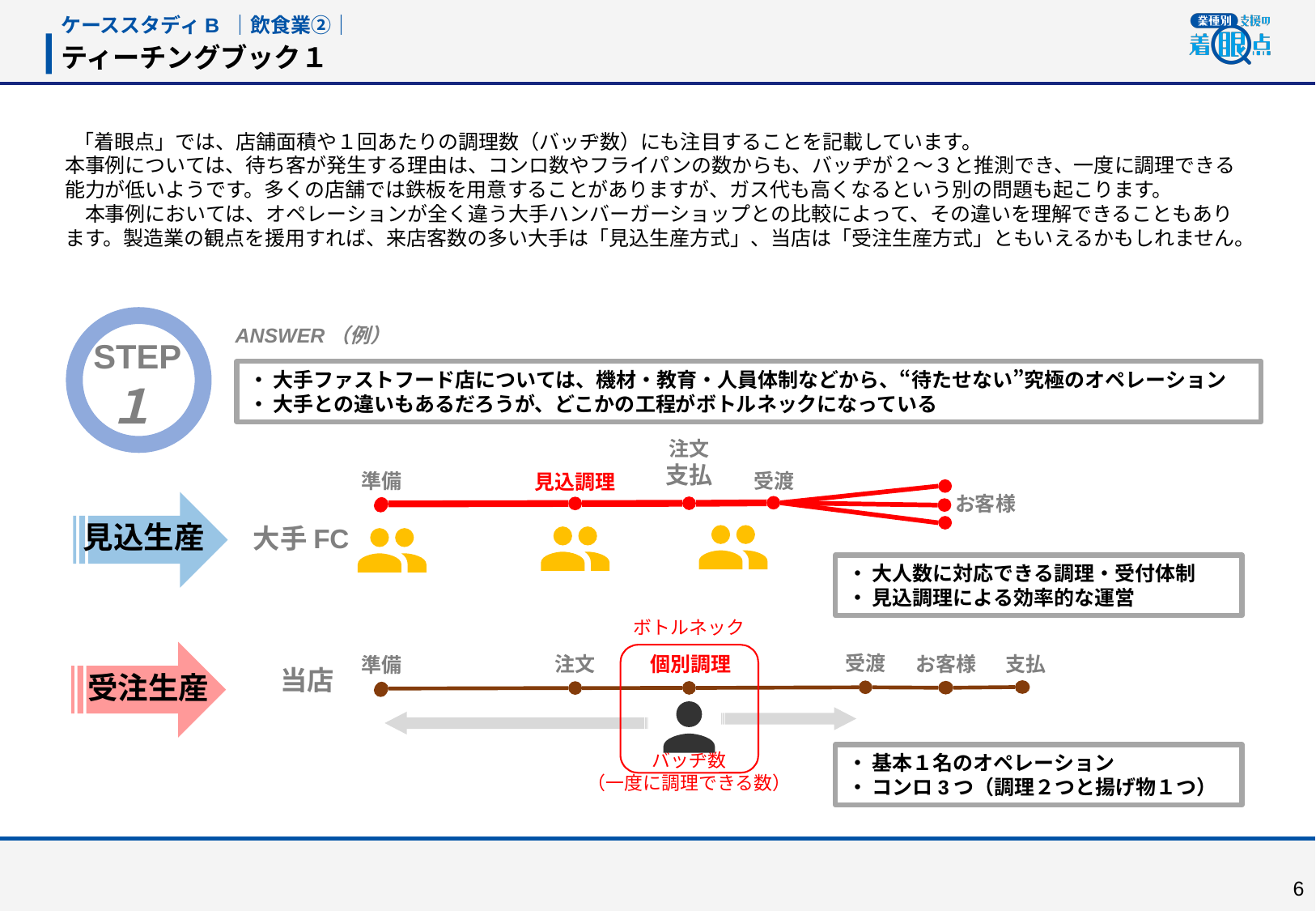

ケーススタディB ｜飲食業②｜
ティーチングブック１
 「着眼点」では、店舗面積や１回あたりの調理数（バッヂ数）にも注目することを記載しています。
本事例については、待ち客が発生する理由は、コンロ数やフライパンの数からも、バッヂが２～３と推測でき、一度に調理できる能力が低いようです。多くの店舗では鉄板を用意することがありますが、ガス代も高くなるという別の問題も起こります。
　本事例においては、オペレーションが全く違う大手ハンバーガーショップとの比較によって、その違いを理解できることもあります。製造業の観点を援用すれば、来店客数の多い大手は「見込生産方式」、当店は「受注生産方式」ともいえるかもしれません。

 STEP
１
ANSWER（例）
・ 大手ファストフード店については、機材・教育・人員体制などから、“待たせない”究極のオペレーション
・ 大手との違いもあるだろうが、どこかの工程がボトルネックになっている
注文
支払
準備
受渡
見込調理

お客様

 大手FC
見込生産

・ 大人数に対応できる調理・受付体制
・ 見込調理による効率的な運営
ボトルネック

バッヂ数
（一度に調理できる数）

 当店

受渡
支払
お客様
個別調理
注文
準備
受注生産

・ 基本１名のオペレーション
・ コンロ3つ（調理２つと揚げ物１つ）
6